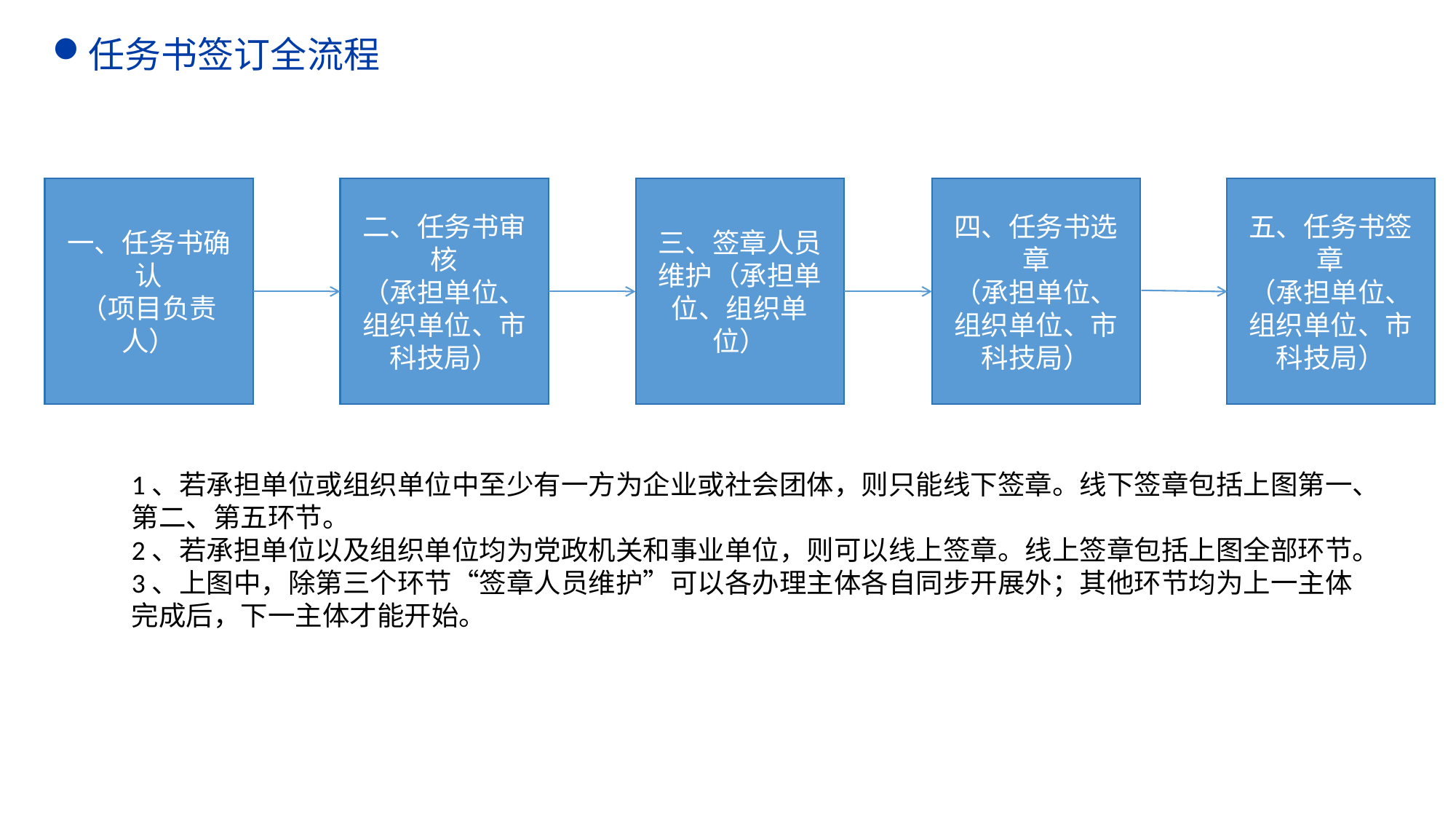

任务书签订全流程
一、任务书确认
（项目负责人）
二、任务书审核
（承担单位、组织单位、市科技局）
三、签章人员维护（承担单位、组织单位）
四、任务书选章
（承担单位、组织单位、市科技局）
五、任务书签章
（承担单位、组织单位、市科技局）
1、若承担单位或组织单位中至少有一方为企业或社会团体，则只能线下签章。线下签章包括上图第一、第二、第五环节。
2、若承担单位以及组织单位均为党政机关和事业单位，则可以线上签章。线上签章包括上图全部环节。
3、上图中，除第三个环节“签章人员维护”可以各办理主体各自同步开展外；其他环节均为上一主体完成后，下一主体才能开始。